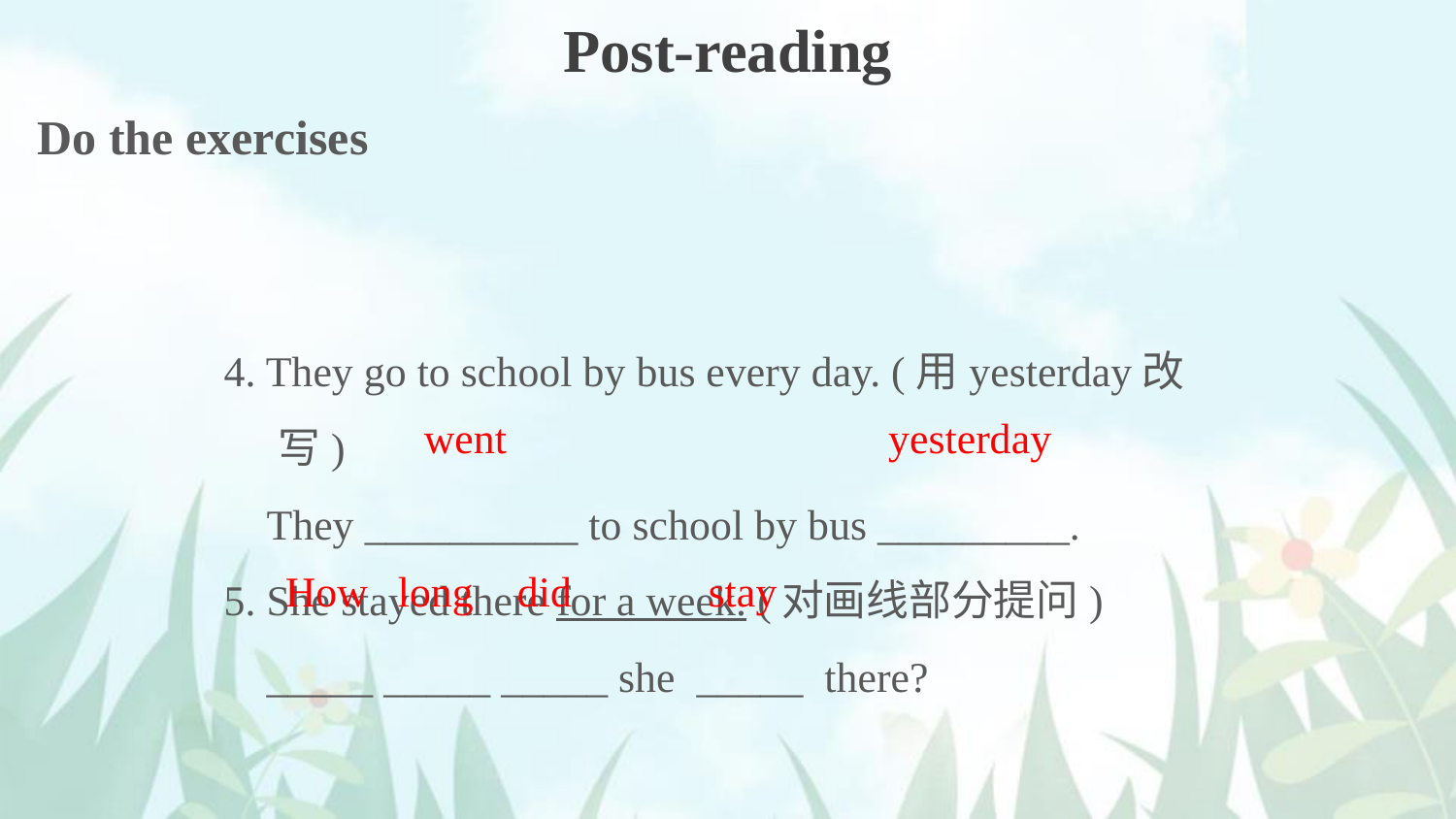

Post-reading
Do the exercises
4. They go to school by bus every day. (用yesterday改写)
    They __________ to school by bus _________.
5. She stayed there for a week. (对画线部分提问)
    _____ _____ _____ she  _____  there?
went
yesterday
How
long
did
stay